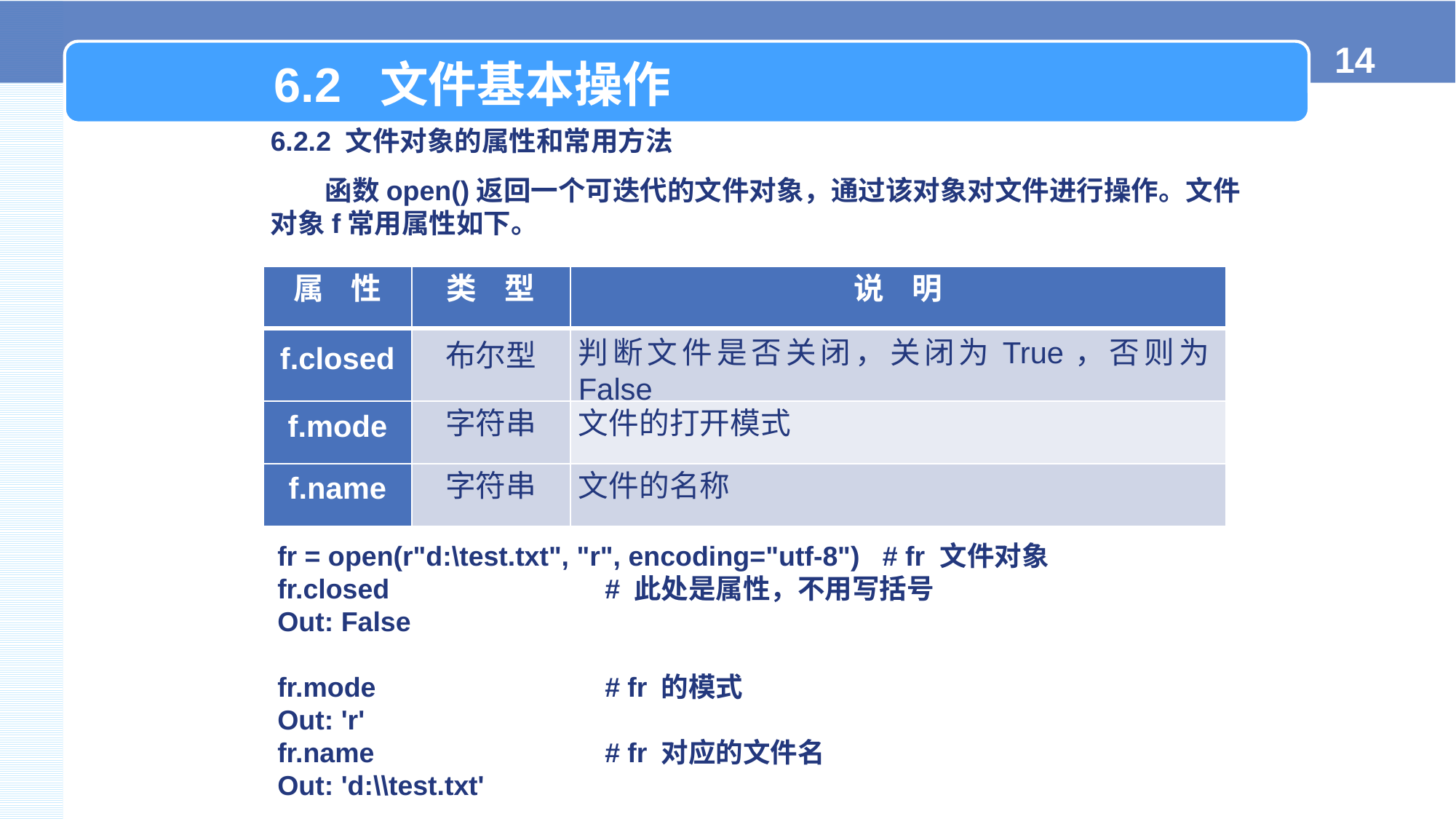

6.2  文件基本操作
6.2.2 文件对象的属性和常用方法
函数open()返回一个可迭代的文件对象，通过该对象对文件进行操作。文件对象f常用属性如下。
| 属 性 | 类 型 | 说 明 |
| --- | --- | --- |
| f.closed | 布尔型 | 判断文件是否关闭，关闭为True，否则为False |
| f.mode | 字符串 | 文件的打开模式 |
| f.name | 字符串 | 文件的名称 |
fr = open(r"d:\test.txt", "r", encoding="utf-8")   # fr 文件对象
fr.closed     		# 此处是属性，不用写括号
Out: False

fr.mode                        	# fr 的模式
Out: 'r'
fr.name                        	# fr 对应的文件名
Out: 'd:\\test.txt'